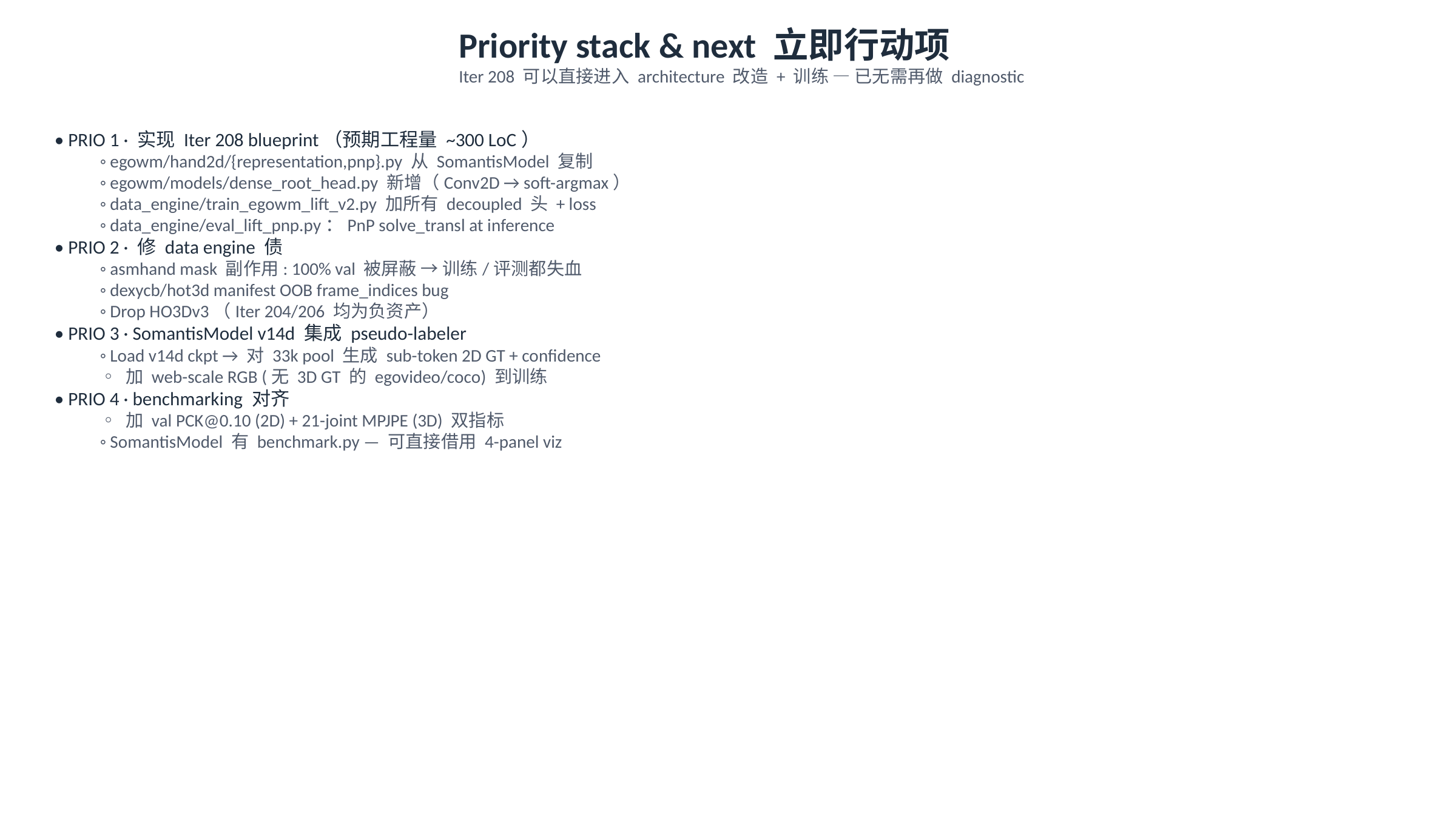

Priority stack & next 立即行动项
Iter 208 可以直接进入 architecture 改造 + 训练 — 已无需再做 diagnostic
• PRIO 1 · 实现 Iter 208 blueprint（预期工程量 ~300 LoC）
◦ egowm/hand2d/{representation,pnp}.py 从 SomantisModel 复制
◦ egowm/models/dense_root_head.py 新增（Conv2D → soft-argmax）
◦ data_engine/train_egowm_lift_v2.py 加所有 decoupled 头 + loss
◦ data_engine/eval_lift_pnp.py：PnP solve_transl at inference
• PRIO 2 · 修 data engine 债
◦ asmhand mask 副作用: 100% val 被屏蔽 → 训练/评测都失血
◦ dexycb/hot3d manifest OOB frame_indices bug
◦ Drop HO3Dv3（Iter 204/206 均为负资产）
• PRIO 3 · SomantisModel v14d 集成 pseudo-labeler
◦ Load v14d ckpt → 对 33k pool 生成 sub-token 2D GT + confidence
◦ 加 web-scale RGB (无 3D GT 的 egovideo/coco) 到训练
• PRIO 4 · benchmarking 对齐
◦ 加 val PCK@0.10 (2D) + 21-joint MPJPE (3D) 双指标
◦ SomantisModel 有 benchmark.py — 可直接借用 4-panel viz